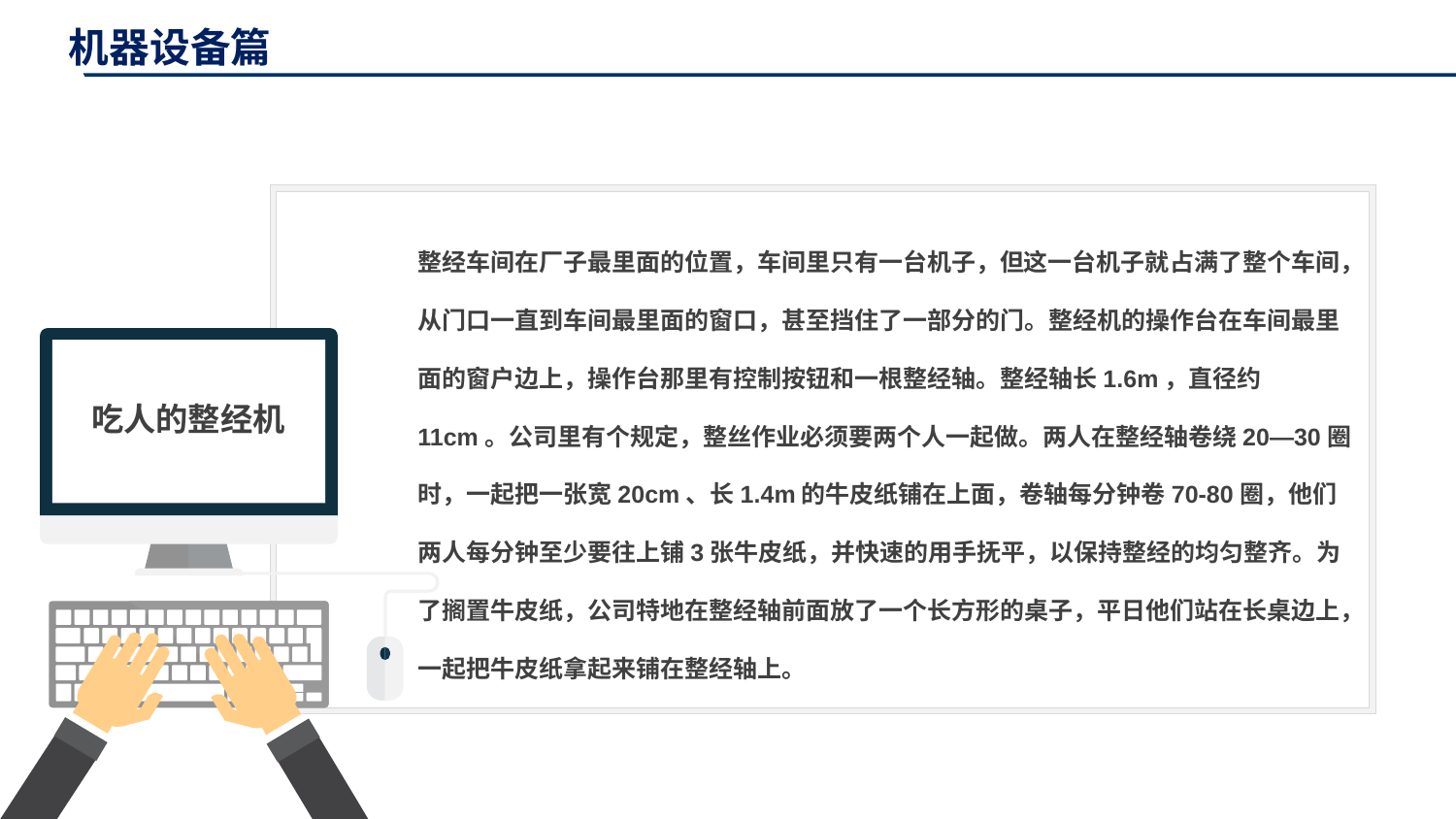

机器设备篇

整经车间在厂子最里面的位置，车间里只有一台机子，但这一台机子就占满了整个车间，从门口一直到车间最里面的窗口，甚至挡住了一部分的门。整经机的操作台在车间最里面的窗户边上，操作台那里有控制按钮和一根整经轴。整经轴长1.6m，直径约11cm。公司里有个规定，整丝作业必须要两个人一起做。两人在整经轴卷绕20—30圈时，一起把一张宽20cm、长1.4m的牛皮纸铺在上面，卷轴每分钟卷70-80圈，他们两人每分钟至少要往上铺3张牛皮纸，并快速的用手抚平，以保持整经的均匀整齐。为了搁置牛皮纸，公司特地在整经轴前面放了一个长方形的桌子，平日他们站在长桌边上，一起把牛皮纸拿起来铺在整经轴上。

吃人的整经机